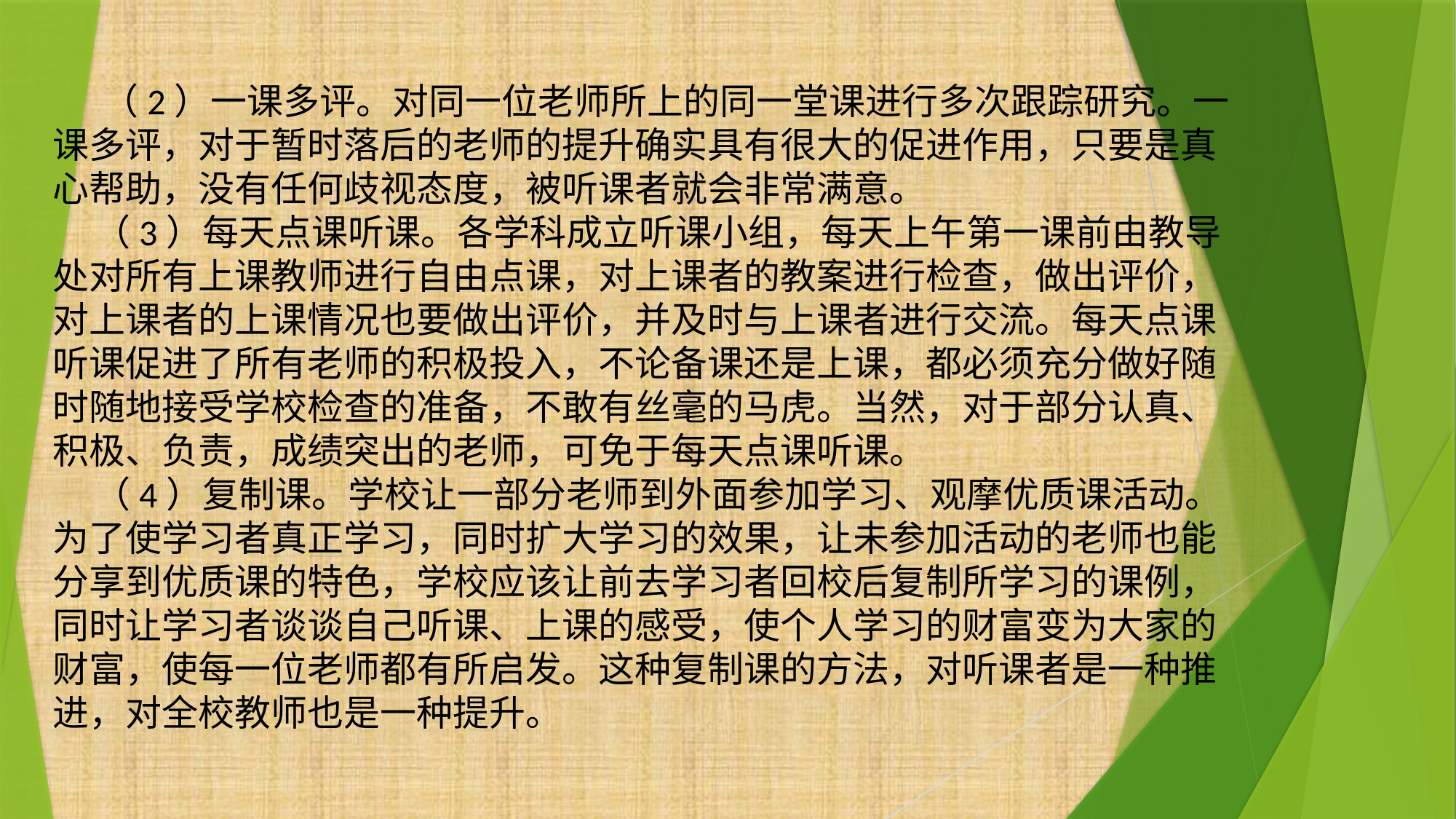

（2）一课多评。对同一位老师所上的同一堂课进行多次跟踪研究。一课多评，对于暂时落后的老师的提升确实具有很大的促进作用，只要是真心帮助，没有任何歧视态度，被听课者就会非常满意。
    （3）每天点课听课。各学科成立听课小组，每天上午第一课前由教导处对所有上课教师进行自由点课，对上课者的教案进行检查，做出评价，对上课者的上课情况也要做出评价，并及时与上课者进行交流。每天点课听课促进了所有老师的积极投入，不论备课还是上课，都必须充分做好随时随地接受学校检查的准备，不敢有丝毫的马虎。当然，对于部分认真、积极、负责，成绩突出的老师，可免于每天点课听课。
    （4）复制课。学校让一部分老师到外面参加学习、观摩优质课活动。为了使学习者真正学习，同时扩大学习的效果，让未参加活动的老师也能分享到优质课的特色，学校应该让前去学习者回校后复制所学习的课例，同时让学习者谈谈自己听课、上课的感受，使个人学习的财富变为大家的财富，使每一位老师都有所启发。这种复制课的方法，对听课者是一种推进，对全校教师也是一种提升。